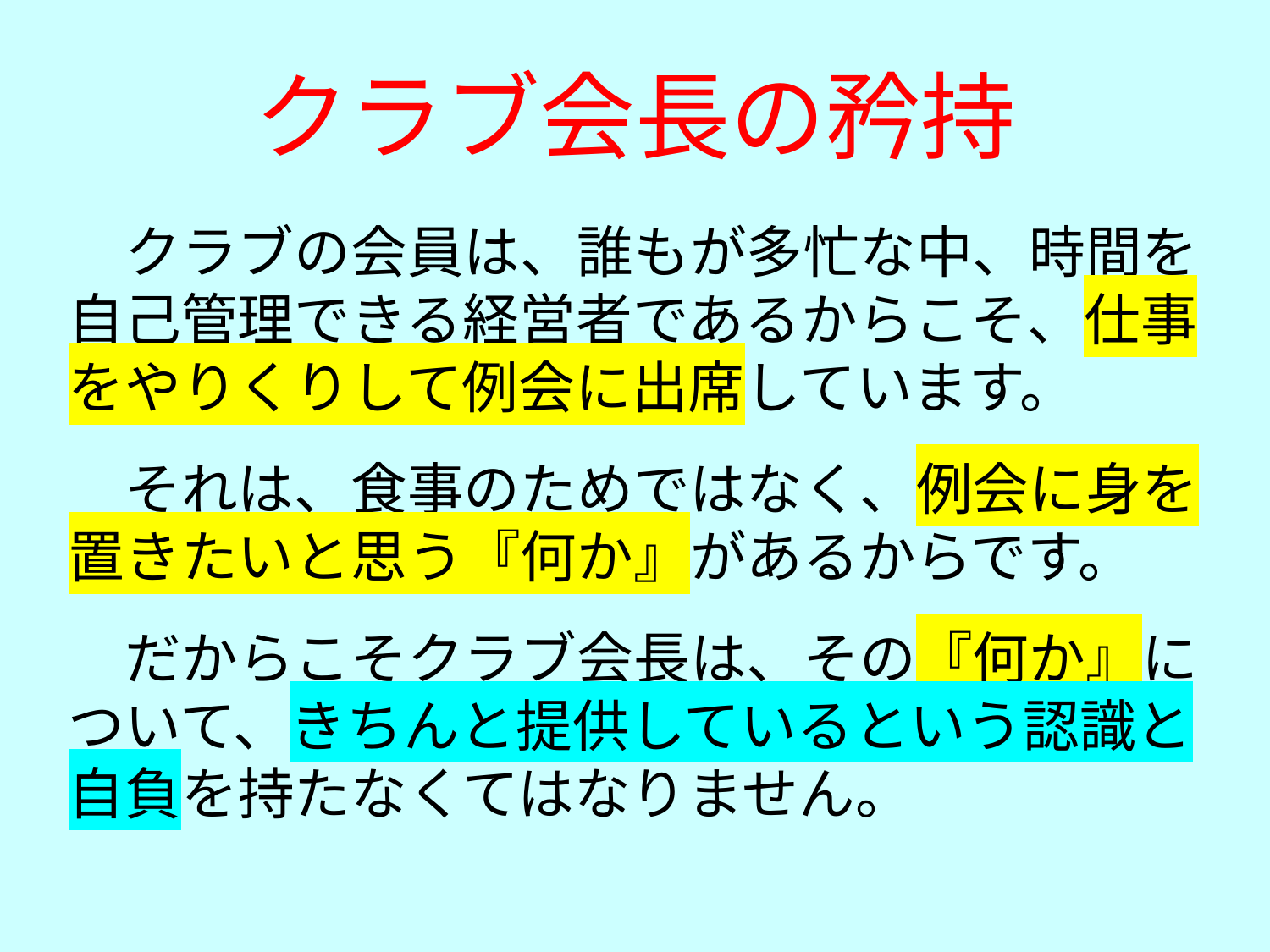

クラブ会長の矜持
　クラブの会員は、誰もが多忙な中、時間を
自己管理できる経営者であるからこそ、仕事
をやりくりして例会に出席しています。

　それは、食事のためではなく、例会に身を
置きたいと思う『何か』があるからです。

　だからこそクラブ会長は、その『何か』に
ついて、きちんと提供しているという認識と
自負を持たなくてはなりません。